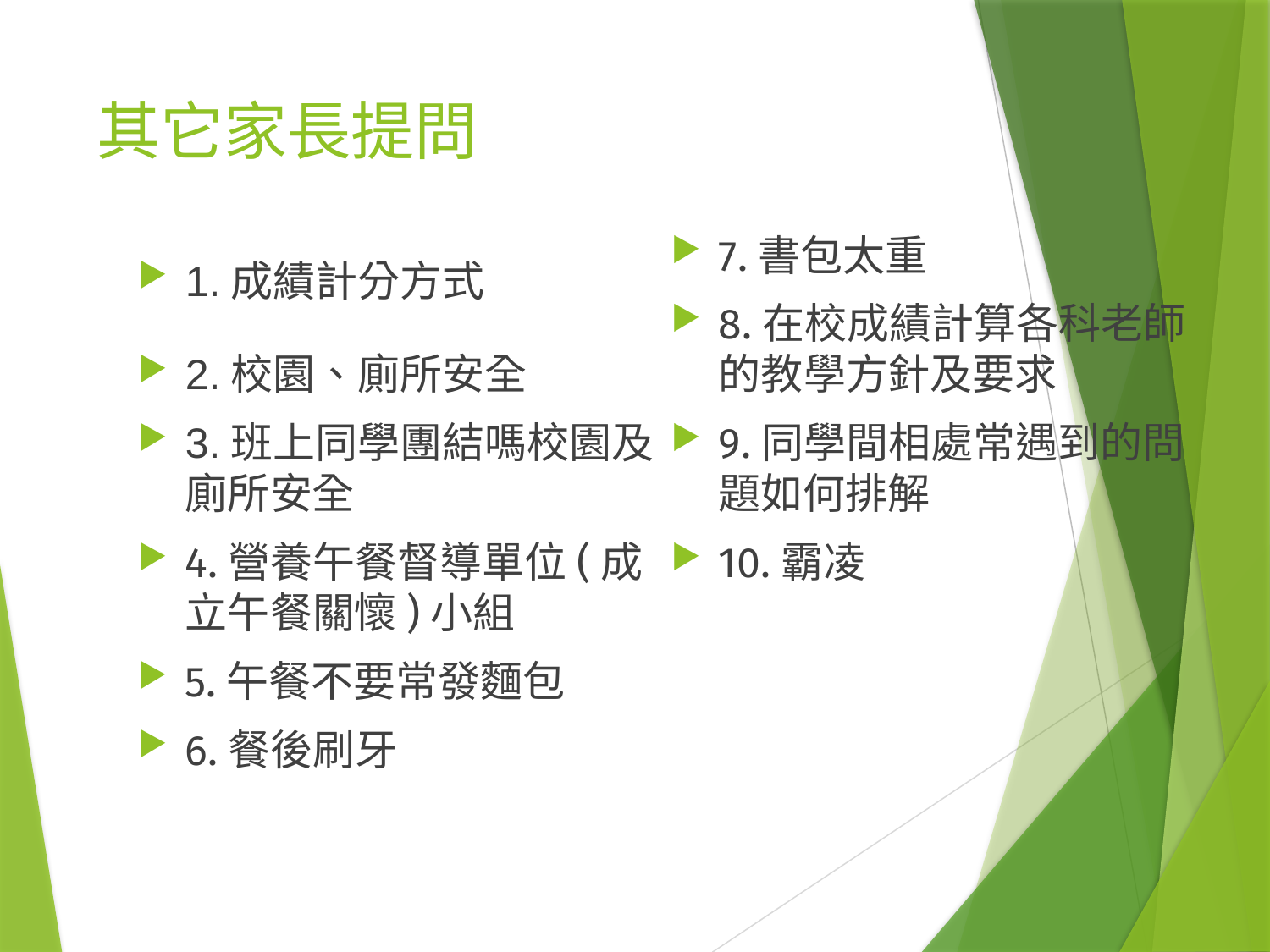

# 其它家長提問
1.成績計分方式
2.校園、廁所安全
3.班上同學團結嗎校園及廁所安全
4.營養午餐督導單位(成立午餐關懷)小組
5.午餐不要常發麵包
6.餐後刷牙
7.書包太重
8.在校成績計算各科老師的教學方針及要求
9.同學間相處常遇到的問題如何排解
10.霸凌